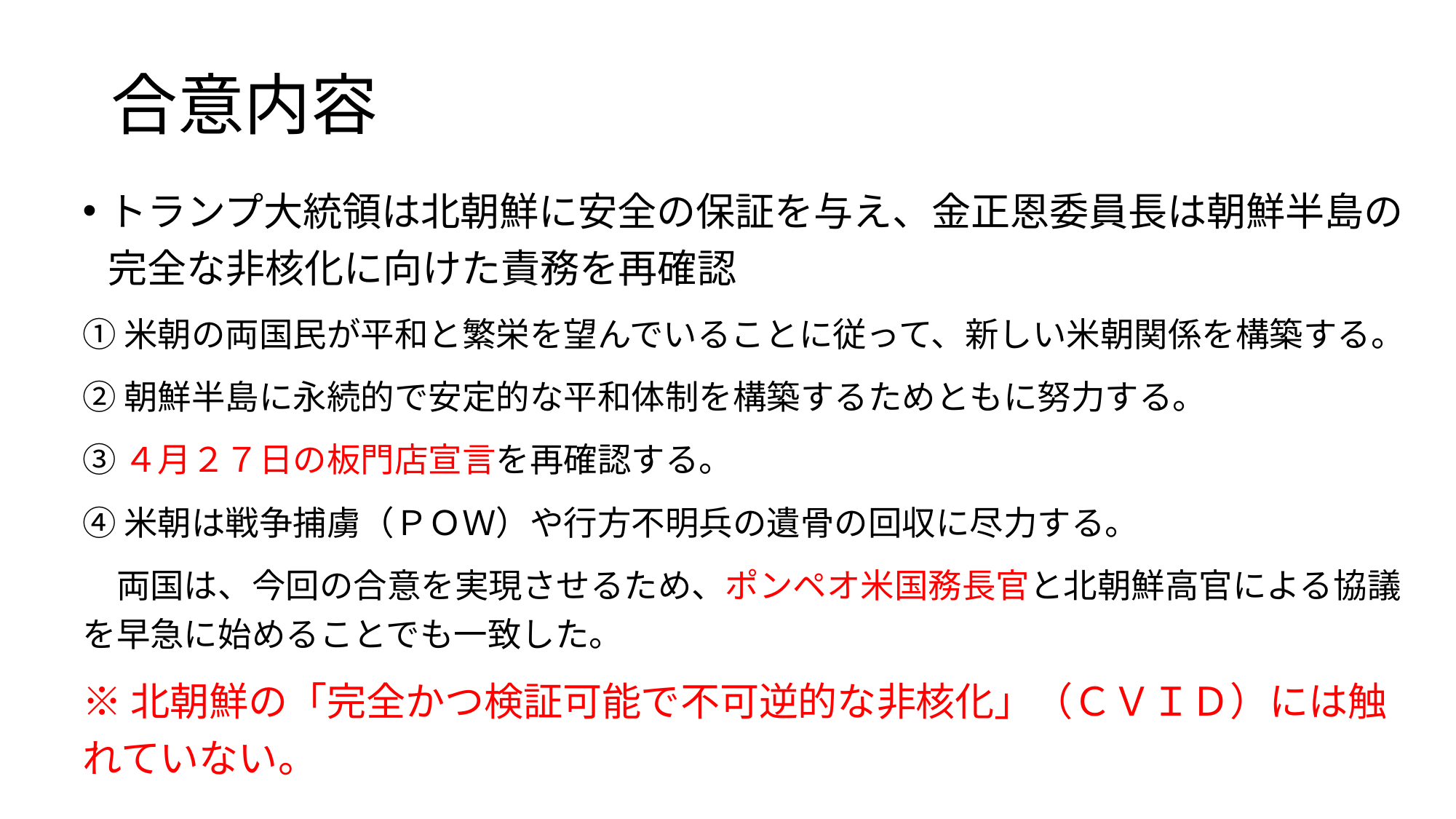

# 合意内容
トランプ大統領は北朝鮮に安全の保証を与え、金正恩委員長は朝鮮半島の完全な非核化に向けた責務を再確認
①米朝の両国民が平和と繁栄を望んでいることに従って、新しい米朝関係を構築する。
②朝鮮半島に永続的で安定的な平和体制を構築するためともに努力する。
③４月２７日の板門店宣言を再確認する。
④米朝は戦争捕虜（ＰＯＷ）や行方不明兵の遺骨の回収に尽力する。
　両国は、今回の合意を実現させるため、ポンペオ米国務長官と北朝鮮高官による協議を早急に始めることでも一致した。
※北朝鮮の「完全かつ検証可能で不可逆的な非核化」（ＣＶＩＤ）には触れていない。